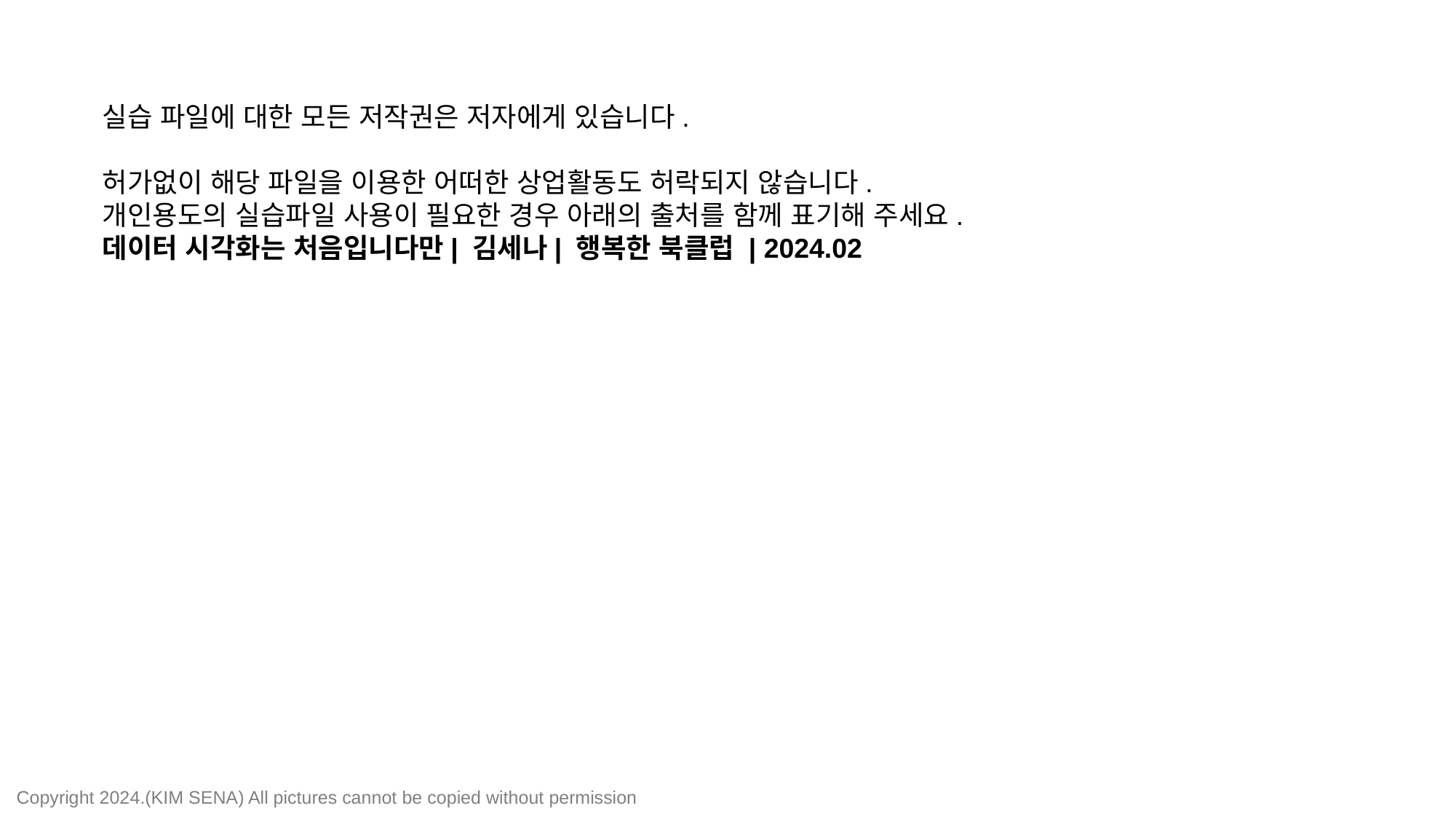

실습 파일에 대한 모든 저작권은 저자에게 있습니다.

허가없이 해당 파일을 이용한 어떠한 상업활동도 허락되지 않습니다.
개인용도의 실습파일 사용이 필요한 경우 아래의 출처를 함께 표기해 주세요.
데이터 시각화는 처음입니다만| 김세나| 행복한 북클럽 | 2024.02